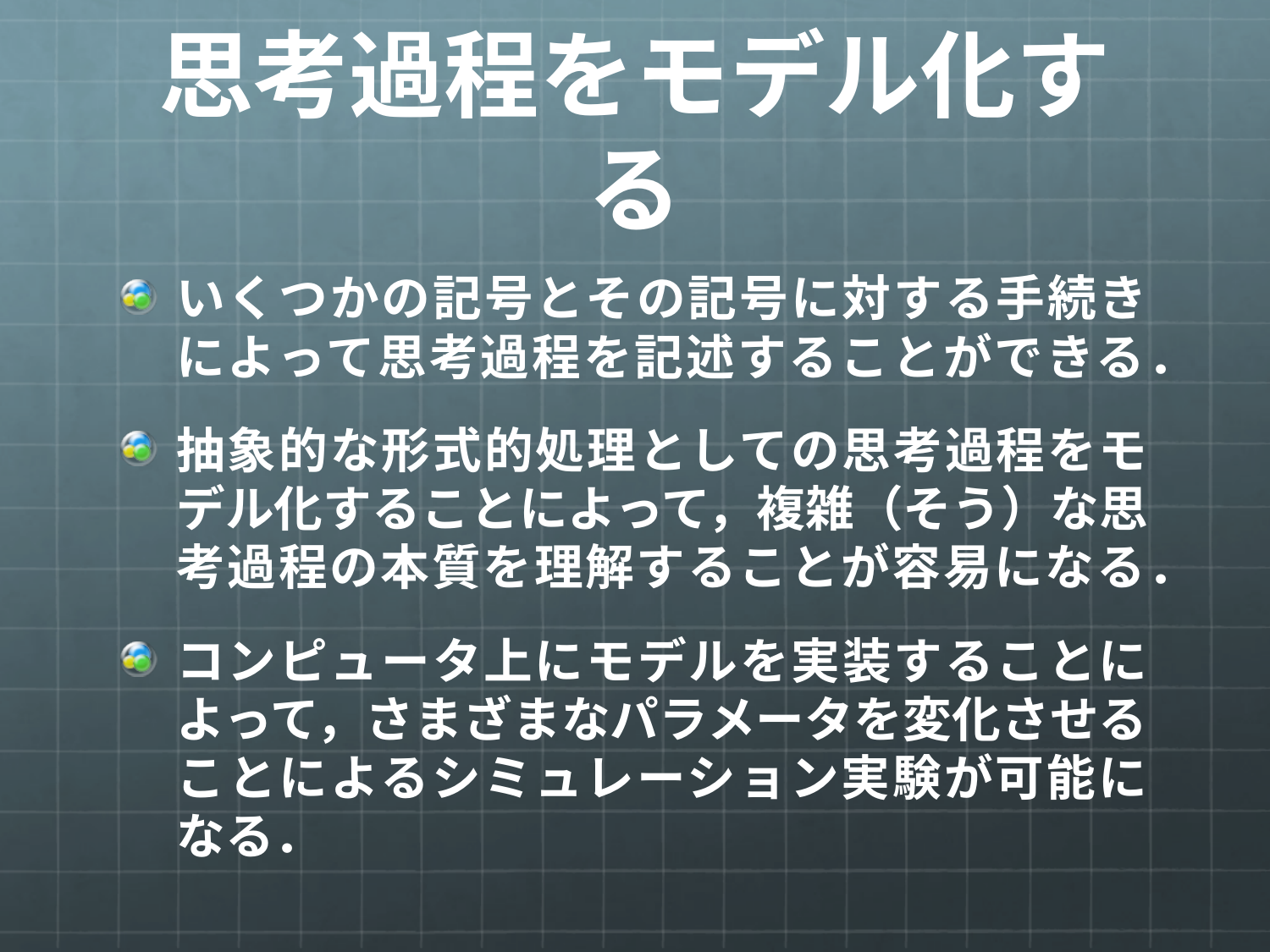

# 思考過程をモデル化する
いくつかの記号とその記号に対する手続きによって思考過程を記述することができる．
抽象的な形式的処理としての思考過程をモデル化することによって，複雑（そう）な思考過程の本質を理解することが容易になる．
コンピュータ上にモデルを実装することによって，さまざまなパラメータを変化させることによるシミュレーション実験が可能になる．